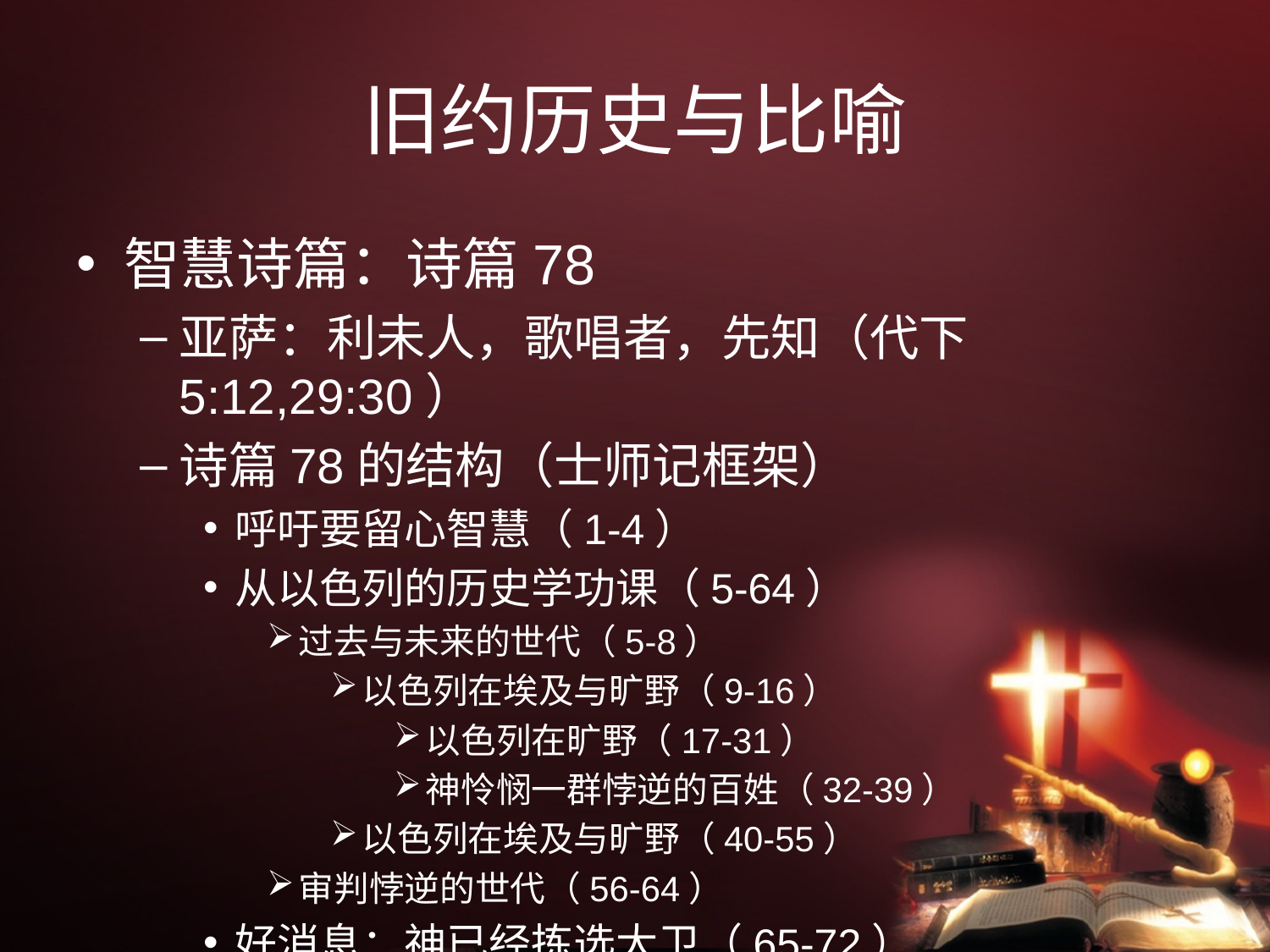

# 旧约历史与比喻
智慧诗篇：诗篇78
亚萨：利未人，歌唱者，先知（代下5:12,29:30）
诗篇78的结构（士师记框架）
呼吁要留心智慧（1-4）
从以色列的历史学功课（5-64）
过去与未来的世代（5-8）
以色列在埃及与旷野（9-16）
以色列在旷野（17-31）
神怜悯一群悖逆的百姓（32-39）
以色列在埃及与旷野（40-55）
审判悖逆的世代（56-64）
好消息：神已经拣选大卫（65-72）